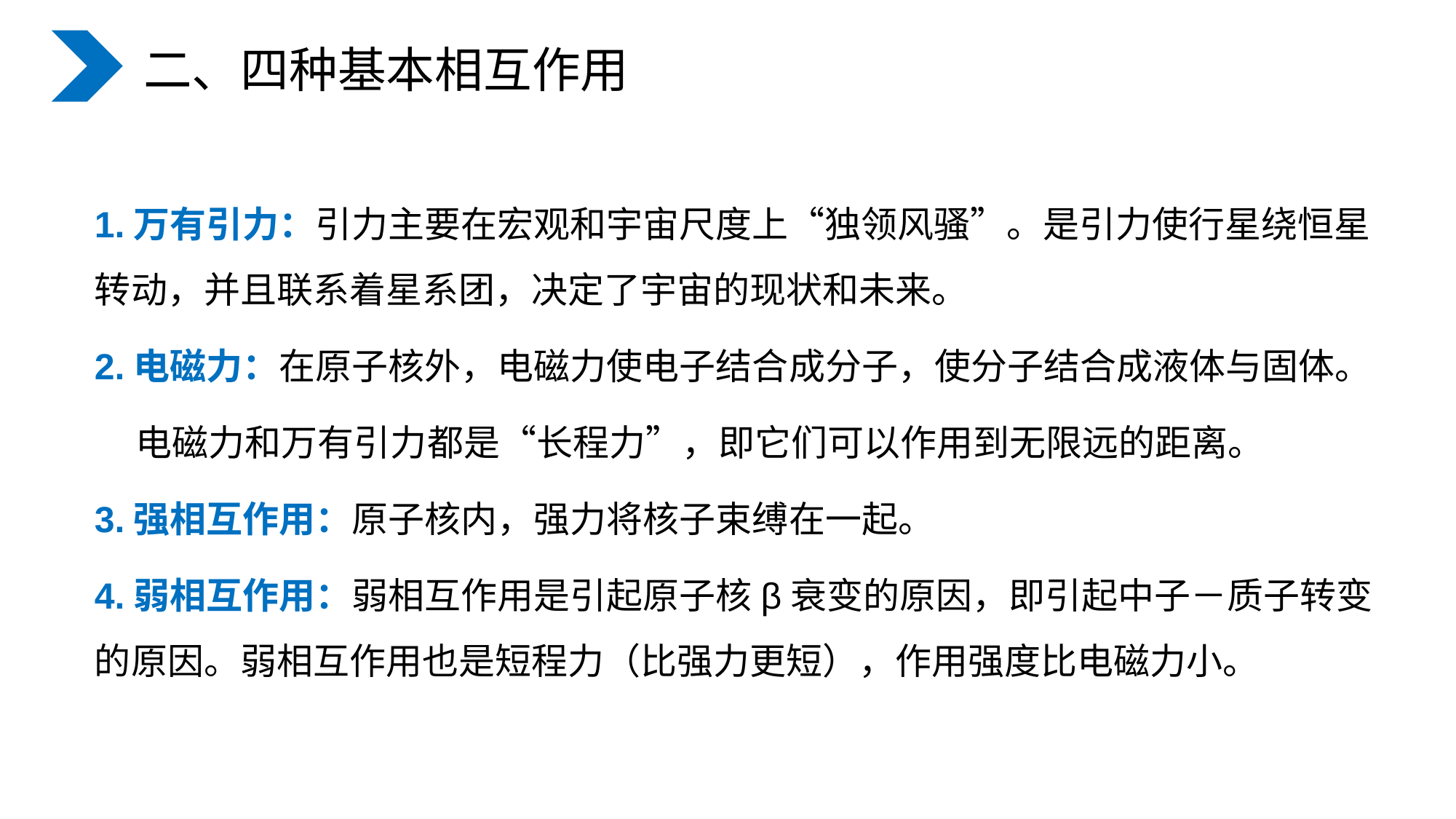

二、四种基本相互作用
1.万有引力：引力主要在宏观和宇宙尺度上“独领风骚”。是引力使行星绕恒星转动，并且联系着星系团，决定了宇宙的现状和未来。
2.电磁力：在原子核外，电磁力使电子结合成分子，使分子结合成液体与固体。
    电磁力和万有引力都是“长程力”，即它们可以作用到无限远的距离。
3.强相互作用：原子核内，强力将核子束缚在一起。
4.弱相互作用：弱相互作用是引起原子核β衰变的原因，即引起中子－质子转变的原因。弱相互作用也是短程力（比强力更短），作用强度比电磁力小。